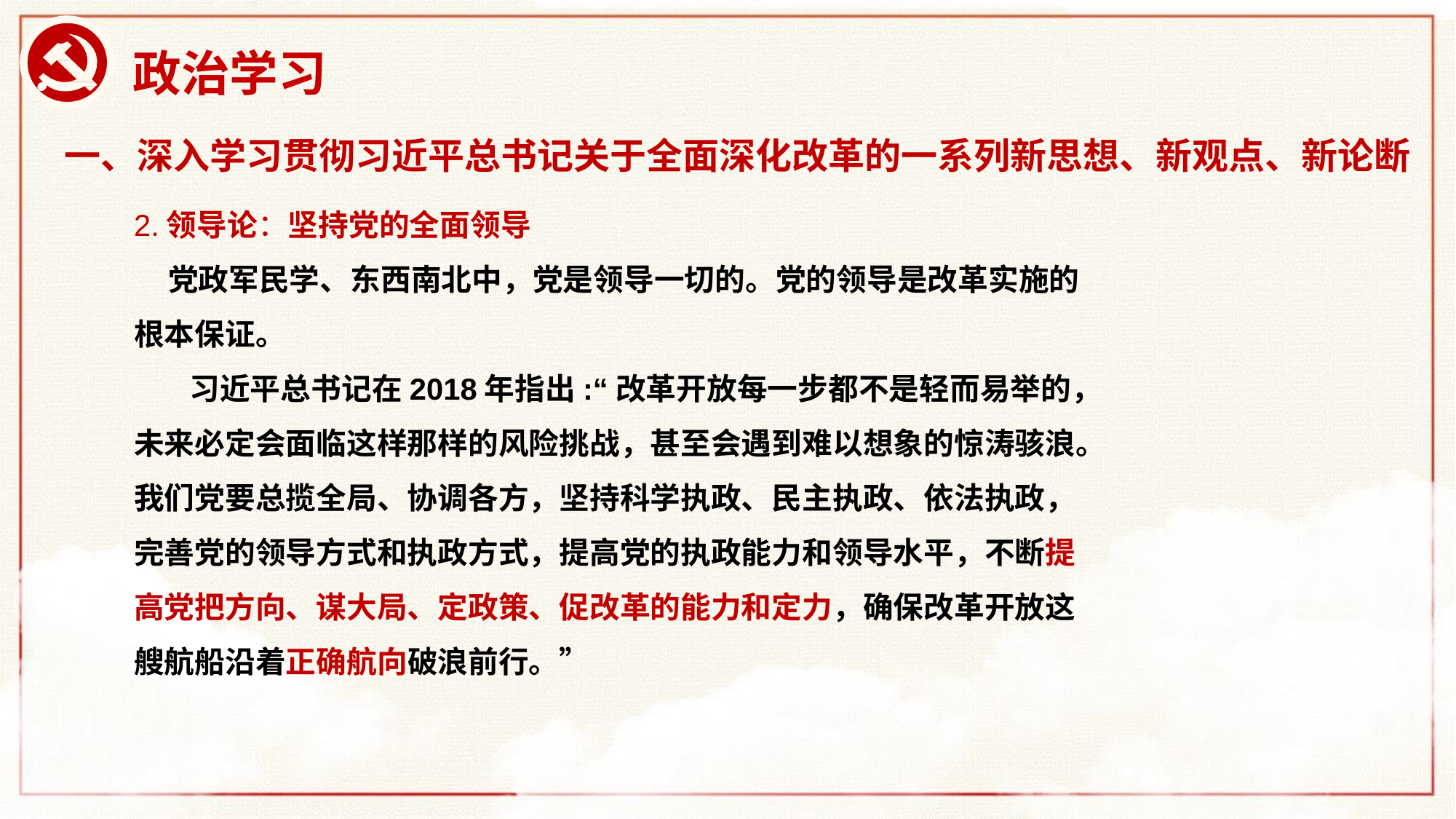

# 政治学习
一、深入学习贯彻习近平总书记关于全面深化改革的一系列新思想、新观点、新论断
2.领导论：坚持党的全面领导
    党政军民学、东西南北中，党是领导一切的。党的领导是改革实施的根本保证。
       习近平总书记在2018年指出:“改革开放每一步都不是轻而易举的，未来必定会面临这样那样的风险挑战，甚至会遇到难以想象的惊涛骇浪。我们党要总揽全局、协调各方，坚持科学执政、民主执政、依法执政，完善党的领导方式和执政方式，提高党的执政能力和领导水平，不断提高党把方向、谋大局、定政策、促改革的能力和定力，确保改革开放这艘航船沿着正确航向破浪前行。”